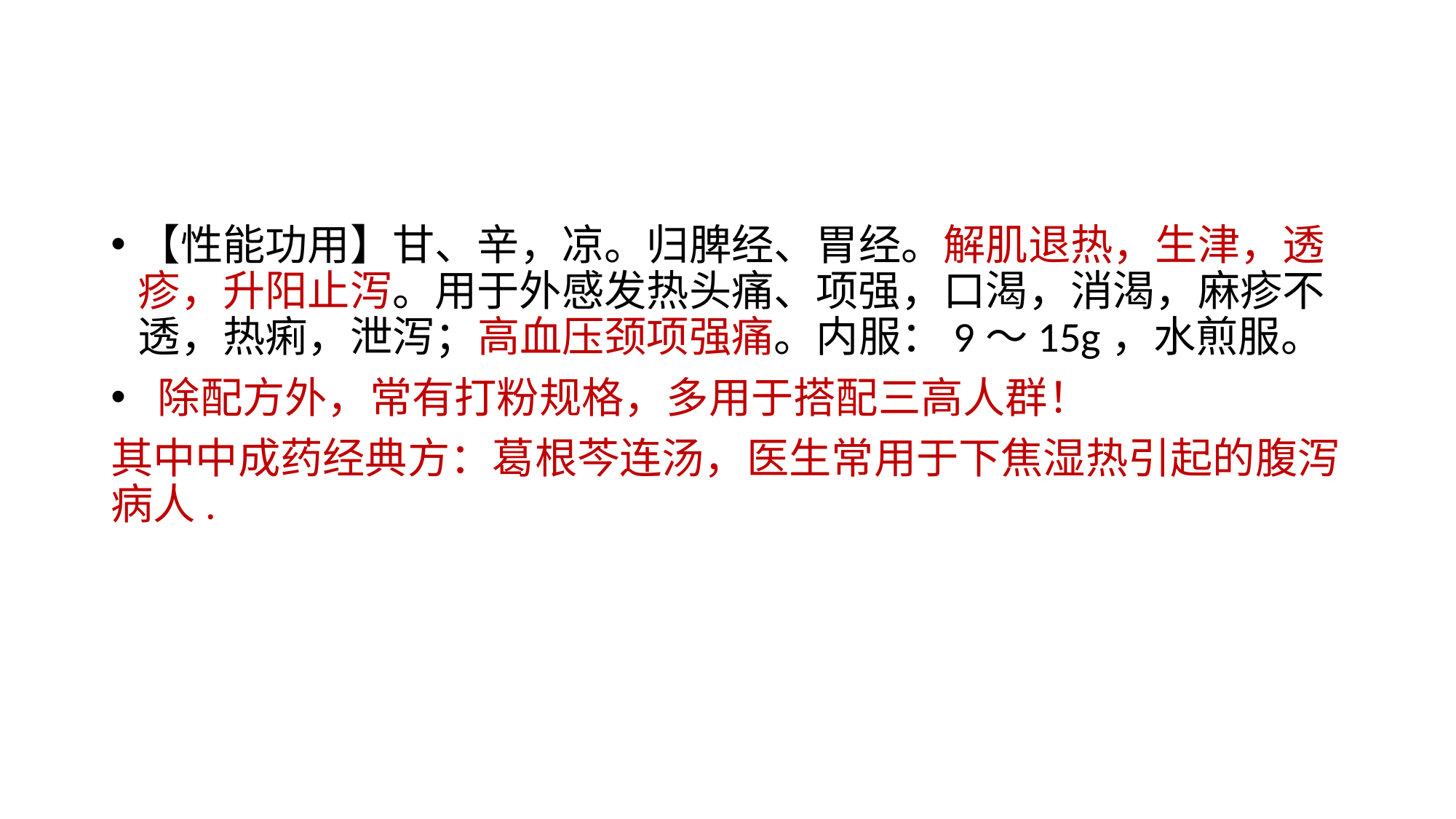

#
【性能功用】甘、辛，凉。归脾经、胃经。解肌退热，生津，透疹，升阳止泻。用于外感发热头痛、项强，口渴，消渴，麻疹不透，热痢，泄泻；高血压颈项强痛。内服：9～15g，水煎服。
 除配方外，常有打粉规格，多用于搭配三高人群！
其中中成药经典方：葛根芩连汤，医生常用于下焦湿热引起的腹泻病人.